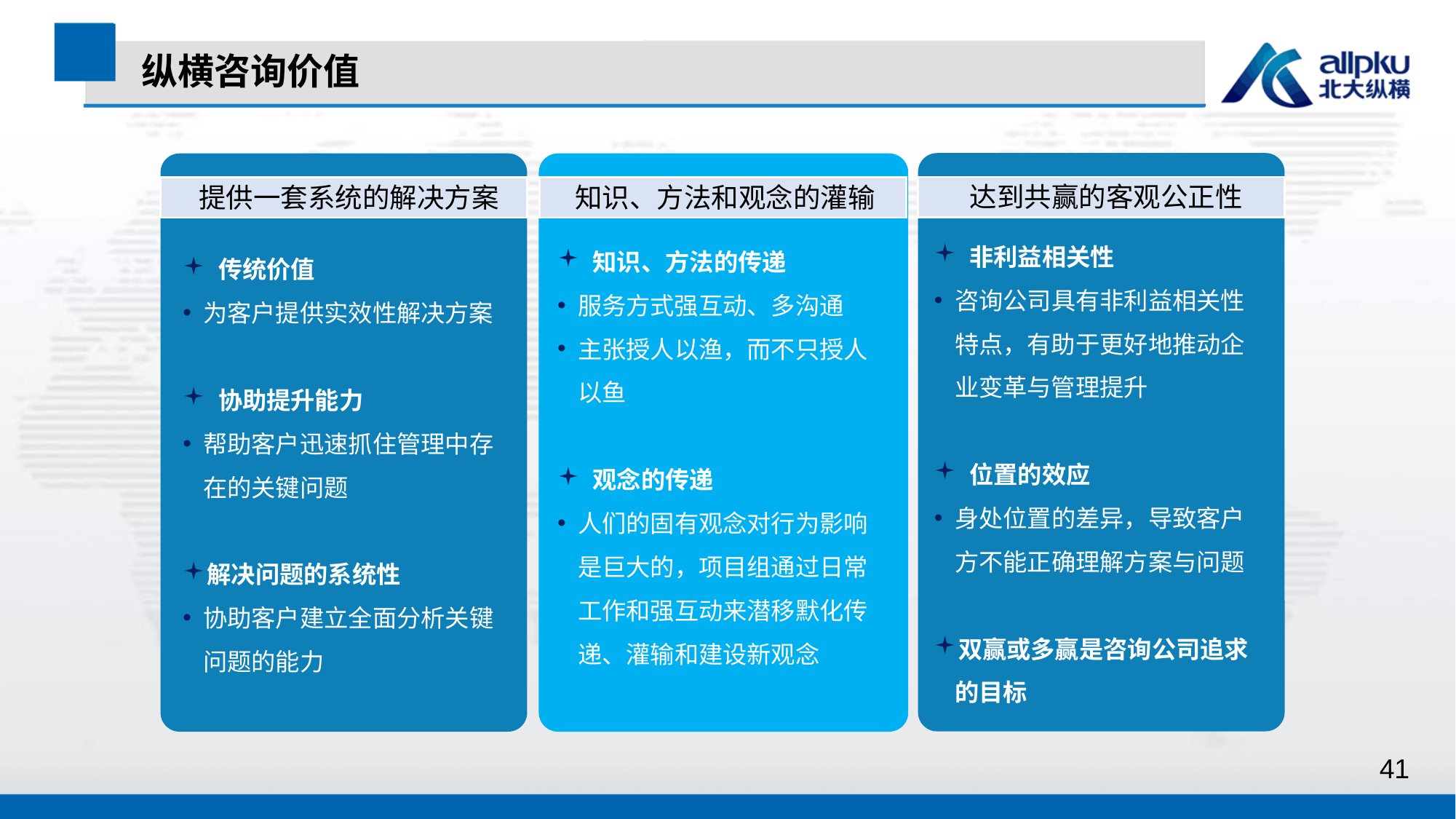

纵横咨询价值

达到共赢的客观公正性
提供一套系统的解决方案
知识、方法和观念的灌输

 非利益相关性
咨询公司具有非利益相关性特点，有助于更好地推动企业变革与管理提升

 位置的效应
身处位置的差异，导致客户方不能正确理解方案与问题

双赢或多赢是咨询公司追求的目标

 知识、方法的传递
服务方式强互动、多沟通
主张授人以渔，而不只授人以鱼

 观念的传递
人们的固有观念对行为影响是巨大的，项目组通过日常工作和强互动来潜移默化传递、灌输和建设新观念

 传统价值
为客户提供实效性解决方案
 协助提升能力
帮助客户迅速抓住管理中存在的关键问题
解决问题的系统性
协助客户建立全面分析关键问题的能力